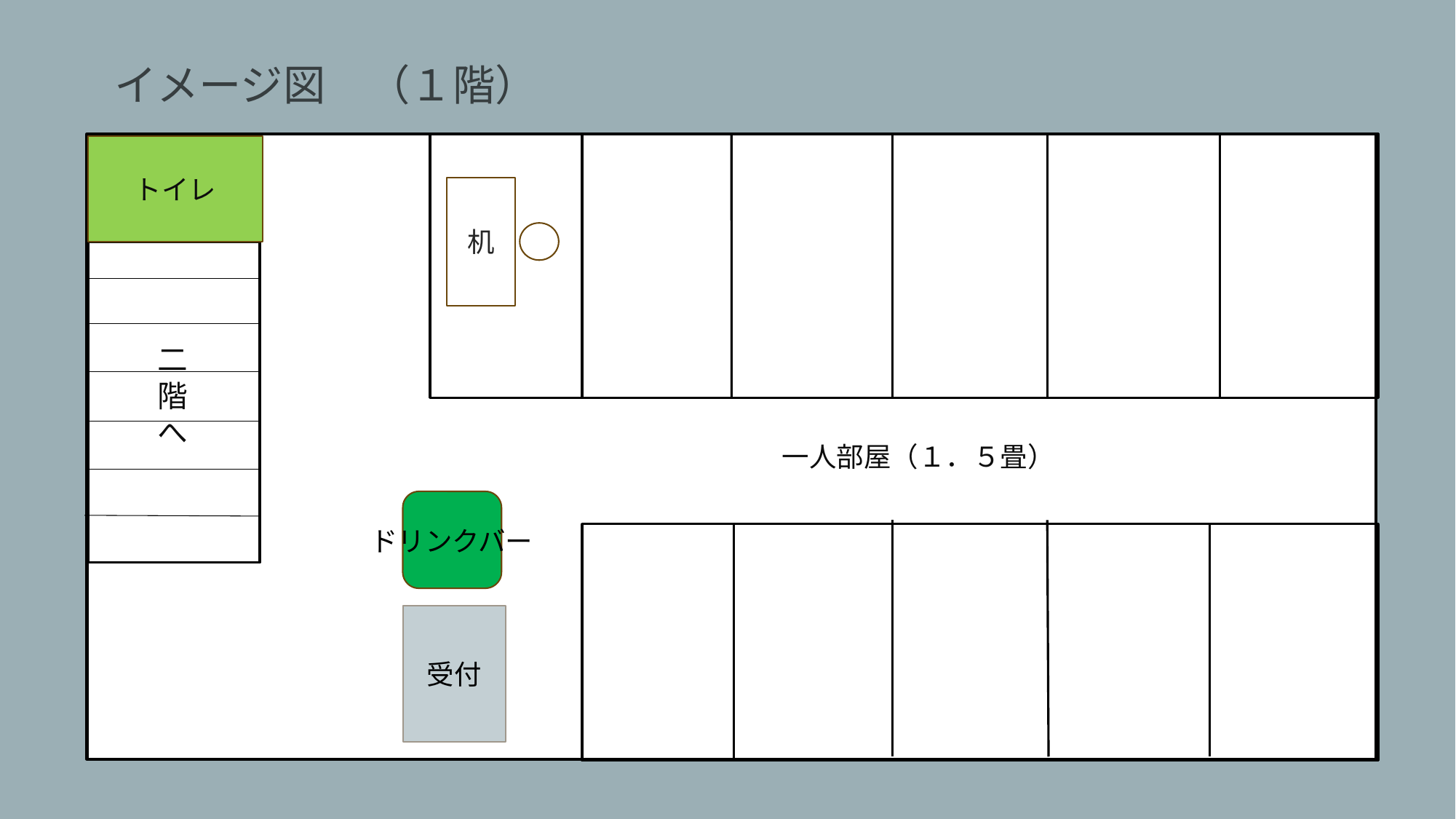

イメージ図　（１階）

トイレ
机

二階へ
一人部屋（１．５畳）

ドリンクバー

受付